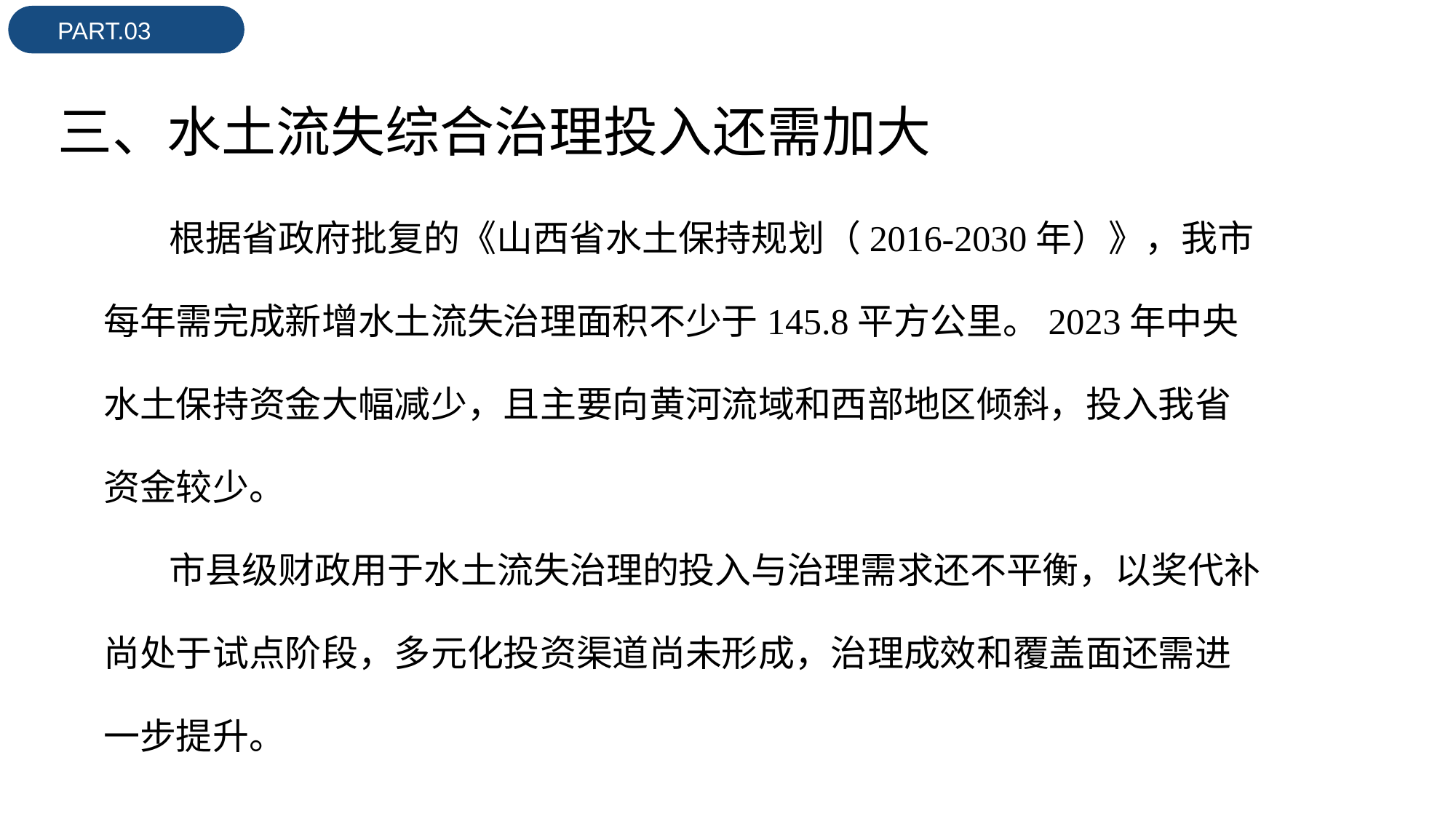

PART.03
三、水土流失综合治理投入还需加大
       根据省政府批复的《山西省水土保持规划（2016-2030年）》，我市每年需完成新增水土流失治理面积不少于145.8平方公里。2023年中央水土保持资金大幅减少，且主要向黄河流域和西部地区倾斜，投入我省资金较少。
       市县级财政用于水土流失治理的投入与治理需求还不平衡，以奖代补尚处于试点阶段，多元化投资渠道尚未形成，治理成效和覆盖面还需进一步提升。